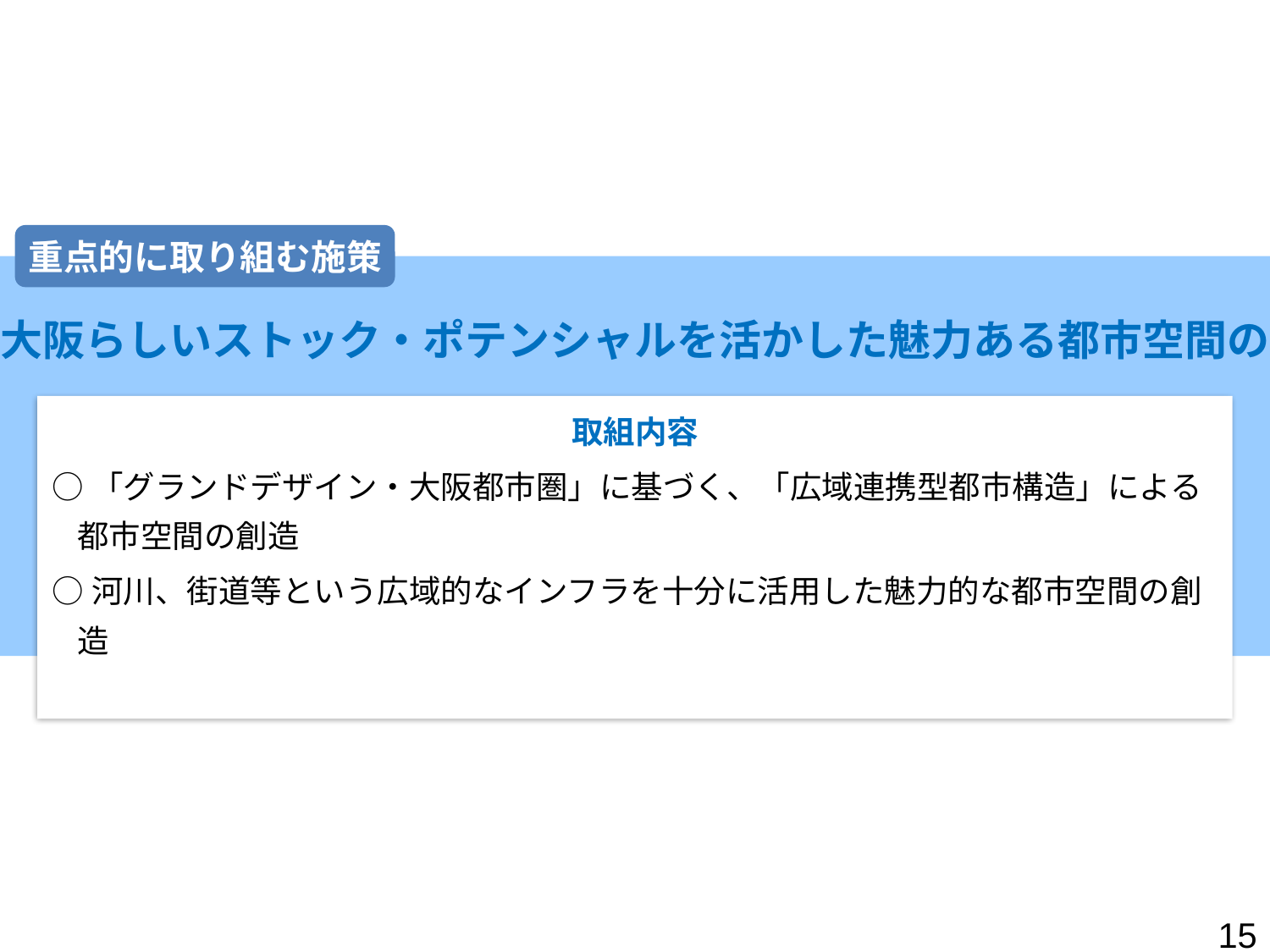

重点的に取り組む施策

１．大阪らしいストック・ポテンシャルを活かした魅力ある都市空間の形成
取組内容
○「グランドデザイン・大阪都市圏」に基づく、「広域連携型都市構造」による都市空間の創造
○河川、街道等という広域的なインフラを十分に活用した魅力的な都市空間の創造

15